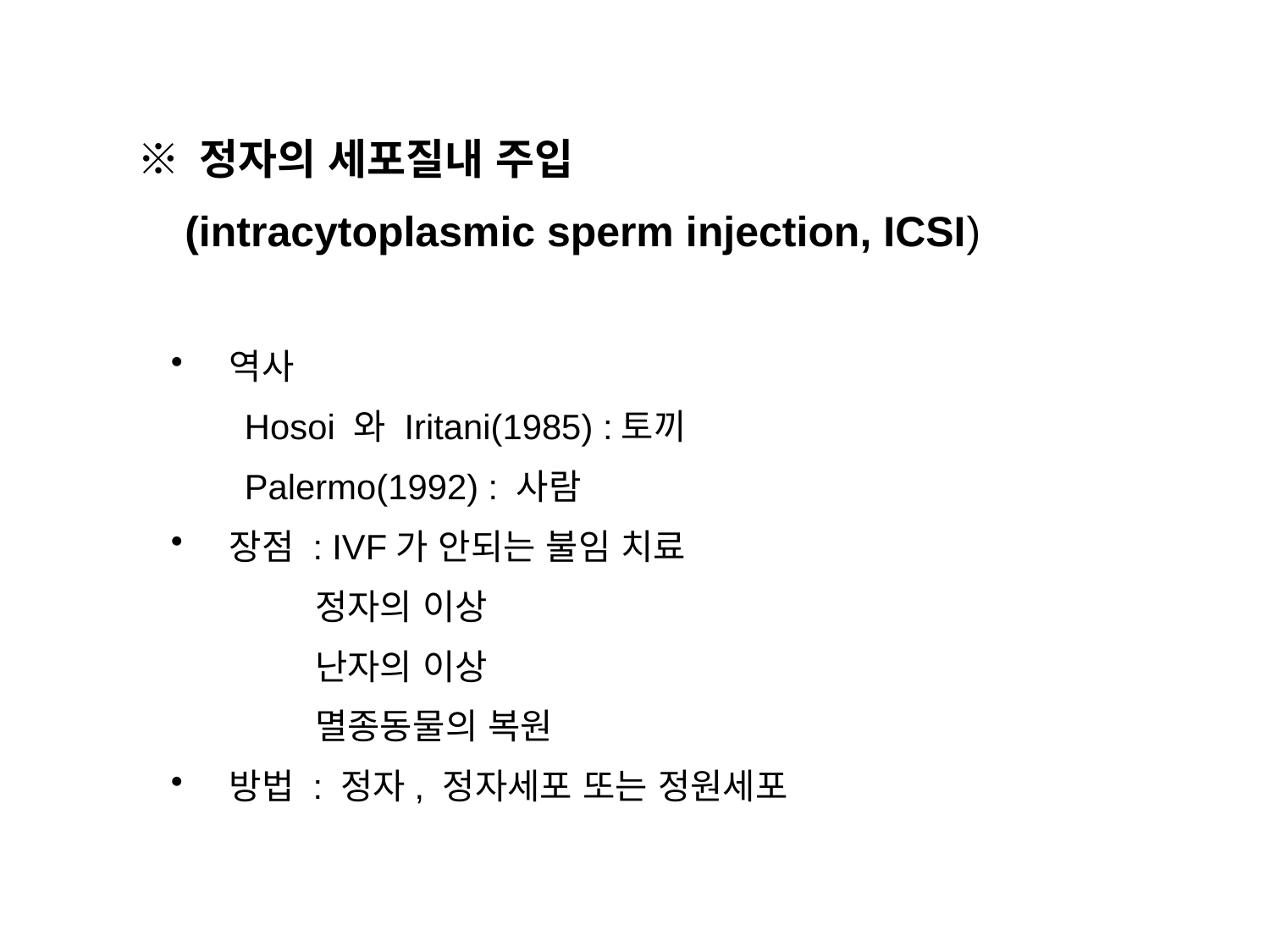

※ 정자의 세포질내 주입
    (intracytoplasmic sperm injection, ICSI)

  역사
           Hosoi 와 Iritani(1985) :토끼
           Palermo(1992) : 사람
  장점 : IVF가 안되는 불임 치료
                 정자의 이상
                 난자의 이상
                 멸종동물의 복원
  방법 : 정자, 정자세포 또는 정원세포